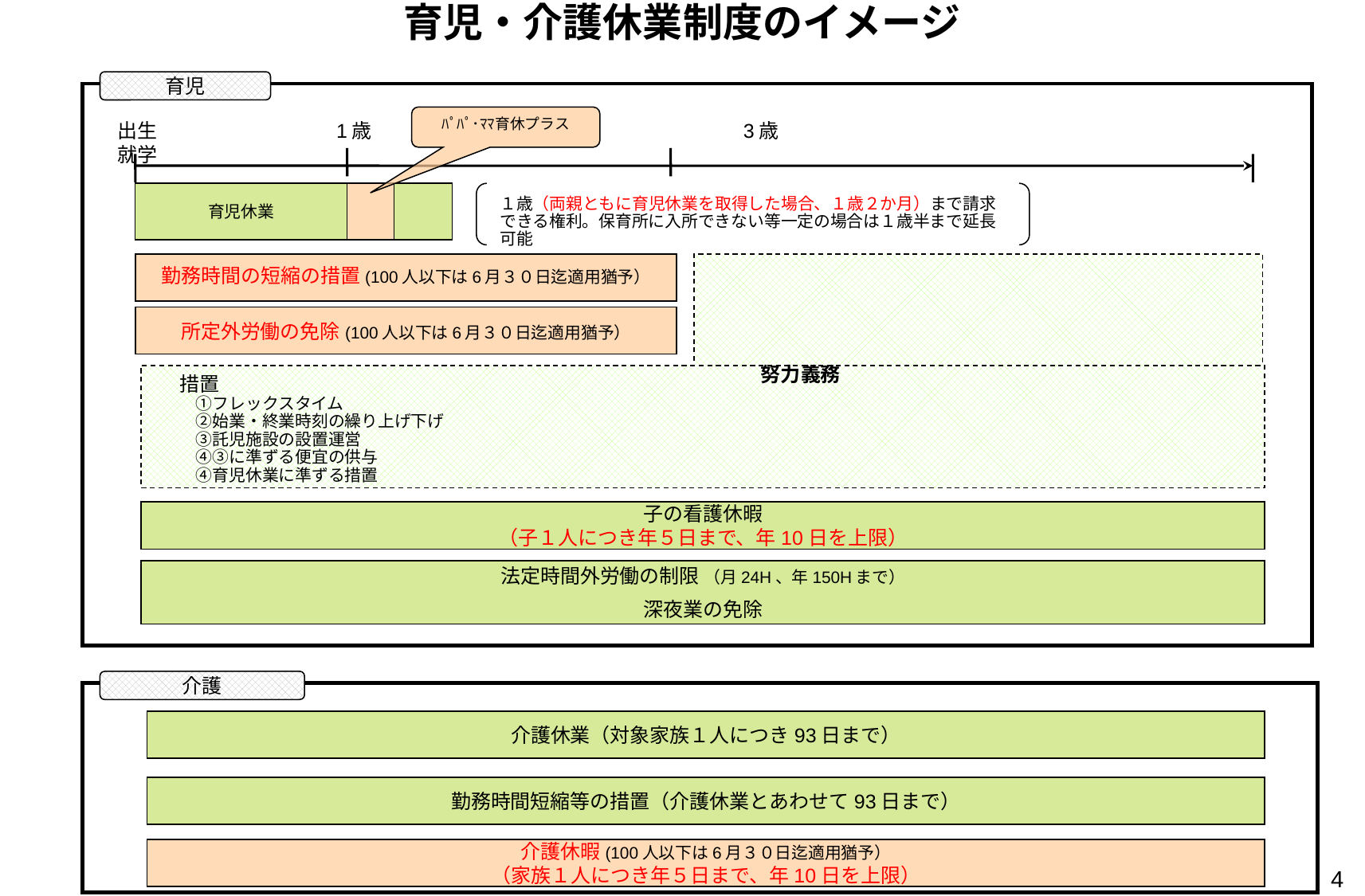

育児・介護休業制度のイメージ
育児

ﾊﾟﾊﾟ･ﾏﾏ育休プラス
出生　　　　　                 1歳　                   　　　　　　　　　　　 　　3歳　　   　　 　　　　　                                                                      就学

育児休業

１歳（両親ともに育児休業を取得した場合、１歳２か月）まで請求できる権利。保育所に入所できない等一定の場合は１歳半まで延長可能
勤務時間の短縮の措置(100人以下は6月３０日迄適用猶予）

所定外労働の免除(100人以下は6月３０日迄適用猶予）

努力義務

措置
　①フレックスタイム
　②始業・終業時刻の繰り上げ下げ
　③託児施設の設置運営
　④③に準ずる便宜の供与
　④育児休業に準ずる措置
子の看護休暇
（子１人につき年５日まで、年10日を上限）
法定時間外労働の制限 （月24H、年150Hまで）
深夜業の免除
介護

介護休業（対象家族１人につき93日まで）
勤務時間短縮等の措置（介護休業とあわせて93日まで）
介護休暇(100人以下は6月３０日迄適用猶予）
（家族１人につき年５日まで、年10日を上限）
4